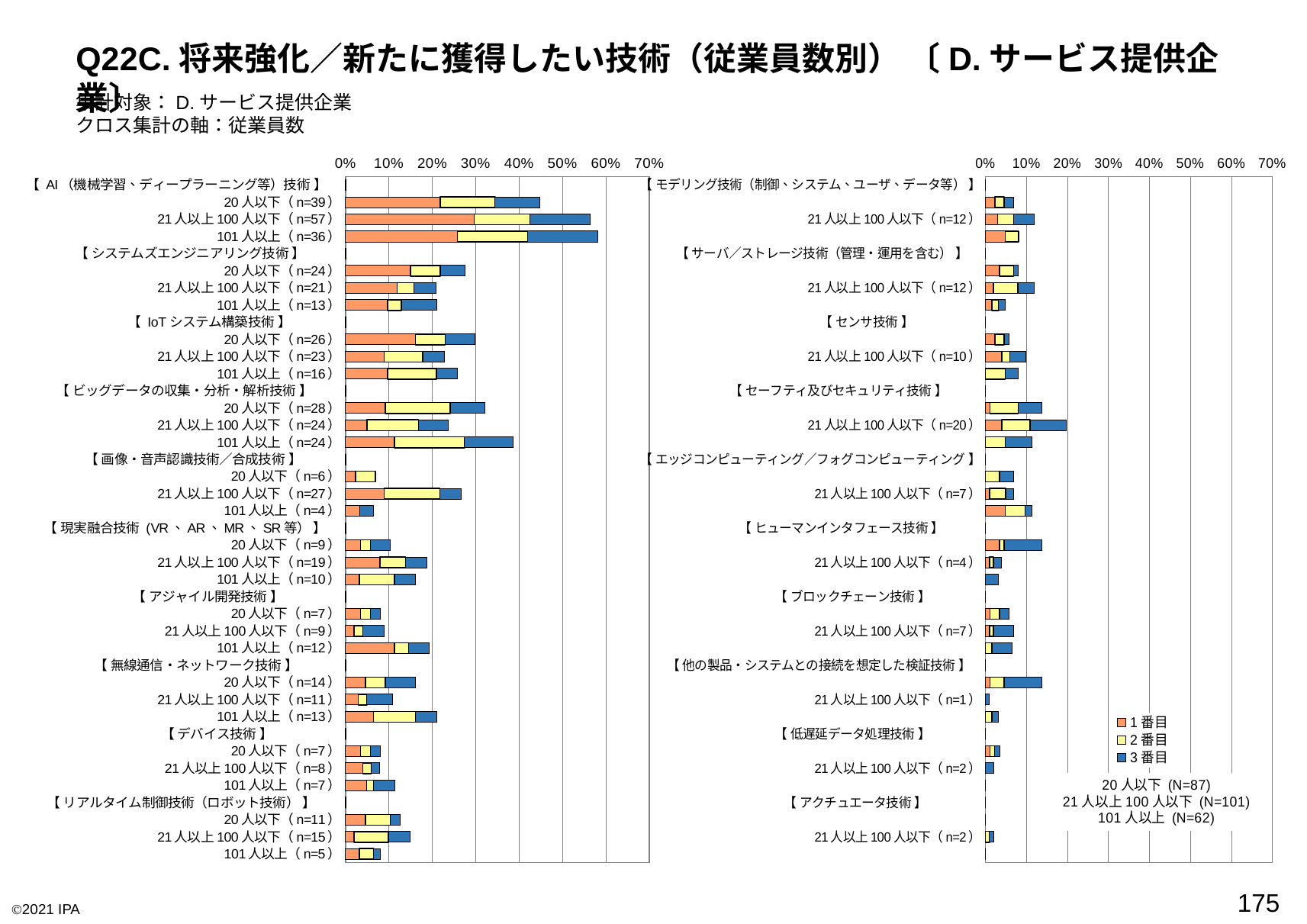

Q22C.将来強化／新たに獲得したい技術（従業員数別） 〔D.サービス提供企業〕
集計対象：D.サービス提供企業
クロス集計の軸：従業員数

### Chart

| Category | 1番目 | 2番目 | 3番目 |
|---|---|---|---|
| 【 AI（機械学習、ディープラーニング等）技術 】     | 0.0 | 0.0 | 0.0 |
| 20人以下（n=39） | 0.21839080459770116 | 0.12643678160919541 | 0.10344827586206896 |
| 21人以上100人以下（n=57） | 0.297029702970297 | 0.12871287128712872 | 0.13861386138613863 |
| 101人以上（n=36） | 0.25806451612903225 | 0.16129032258064516 | 0.16129032258064516 |
| 【 システムズエンジニアリング技術 】           | 0.0 | 0.0 | 0.0 |
| 20人以下（n=24） | 0.14942528735632185 | 0.06896551724137931 | 0.05747126436781609 |
| 21人以上100人以下（n=21） | 0.1188118811881188 | 0.039603960396039604 | 0.04950495049504951 |
| 101人以上（n=13） | 0.0967741935483871 | 0.03225806451612903 | 0.08064516129032258 |
| 【 IoTシステム構築技術 】               | 0.0 | 0.0 | 0.0 |
| 20人以下（n=26） | 0.16091954022988506 | 0.06896551724137931 | 0.06896551724137931 |
| 21人以上100人以下（n=23） | 0.0891089108910891 | 0.0891089108910891 | 0.04950495049504951 |
| 101人以上（n=16） | 0.0967741935483871 | 0.11290322580645161 | 0.04838709677419355 |
| 【 ビッグデータの収集・分析・解析技術 】         | 0.0 | 0.0 | 0.0 |
| 20人以下（n=28） | 0.09195402298850575 | 0.14942528735632185 | 0.08045977011494253 |
| 21人以上100人以下（n=24） | 0.04950495049504951 | 0.1188118811881188 | 0.06930693069306931 |
| 101人以上（n=24） | 0.11290322580645161 | 0.16129032258064516 | 0.11290322580645161 |
| 【 画像・音声認識技術／合成技術 】            | 0.0 | 0.0 | 0.0 |
| 20人以下（n=6） | 0.022988505747126436 | 0.04597701149425287 | 0.0 |
| 21人以上100人以下（n=27） | 0.0891089108910891 | 0.12871287128712872 | 0.04950495049504951 |
| 101人以上（n=4） | 0.03225806451612903 | 0.0 | 0.03225806451612903 |
| 【 現実融合技術 (VR、AR、MR、SR等） 】     | 0.0 | 0.0 | 0.0 |
| 20人以下（n=9） | 0.034482758620689655 | 0.022988505747126436 | 0.04597701149425287 |
| 21人以上100人以下（n=19） | 0.07920792079207921 | 0.0594059405940594 | 0.04950495049504951 |
| 101人以上（n=10） | 0.03225806451612903 | 0.08064516129032258 | 0.04838709677419355 |
| 【 アジャイル開発技術 】                 | 0.0 | 0.0 | 0.0 |
| 20人以下（n=7） | 0.034482758620689655 | 0.022988505747126436 | 0.022988505747126436 |
| 21人以上100人以下（n=9） | 0.019801980198019802 | 0.019801980198019802 | 0.04950495049504951 |
| 101人以上（n=12） | 0.11290322580645161 | 0.03225806451612903 | 0.04838709677419355 |
| 【 無線通信・ネットワーク技術 】             | 0.0 | 0.0 | 0.0 |
| 20人以下（n=14） | 0.04597701149425287 | 0.04597701149425287 | 0.06896551724137931 |
| 21人以上100人以下（n=11） | 0.0297029702970297 | 0.019801980198019802 | 0.0594059405940594 |
| 101人以上（n=13） | 0.06451612903225806 | 0.0967741935483871 | 0.04838709677419355 |
| 【 デバイス技術 】                    | 0.0 | 0.0 | 0.0 |
| 20人以下（n=7） | 0.034482758620689655 | 0.022988505747126436 | 0.022988505747126436 |
| 21人以上100人以下（n=8） | 0.039603960396039604 | 0.019801980198019802 | 0.019801980198019802 |
| 101人以上（n=7） | 0.04838709677419355 | 0.016129032258064516 | 0.04838709677419355 |
| 【 リアルタイム制御技術（ロボット技術） 】        | 0.0 | 0.0 | 0.0 |
| 20人以下（n=11） | 0.04597701149425287 | 0.05747126436781609 | 0.022988505747126436 |
| 21人以上100人以下（n=15） | 0.019801980198019802 | 0.07920792079207921 | 0.04950495049504951 |
| 101人以上（n=5） | 0.03225806451612903 | 0.03225806451612903 | 0.016129032258064516 |

### Chart:

| Category | 1番目 | 2番目 | 3番目 |
|---|---|---|---|
| 【 モデリング技術（制御、システム、ユーザ、データ等） 】 | 0.0 | 0.0 | 0.0 |
| 20人以下（n=6） | 0.022988505747126436 | 0.022988505747126436 | 0.022988505747126436 |
| 21人以上100人以下（n=12） | 0.0297029702970297 | 0.039603960396039604 | 0.04950495049504951 |
| 101人以上（n=5） | 0.04838709677419355 | 0.03225806451612903 | 0.0 |
| 【 サーバ／ストレージ技術（管理・運用を含む） 】     | 0.0 | 0.0 | 0.0 |
| 20人以下（n=7） | 0.034482758620689655 | 0.034482758620689655 | 0.011494252873563218 |
| 21人以上100人以下（n=12） | 0.019801980198019802 | 0.0594059405940594 | 0.039603960396039604 |
| 101人以上（n=3） | 0.016129032258064516 | 0.016129032258064516 | 0.016129032258064516 |
| 【 センサ技術 】                     | 0.0 | 0.0 | 0.0 |
| 20人以下（n=5） | 0.022988505747126436 | 0.022988505747126436 | 0.011494252873563218 |
| 21人以上100人以下（n=10） | 0.039603960396039604 | 0.019801980198019802 | 0.039603960396039604 |
| 101人以上（n=5） | 0.0 | 0.04838709677419355 | 0.03225806451612903 |
| 【 セーフティ及びセキュリティ技術 】           | 0.0 | 0.0 | 0.0 |
| 20人以下（n=12） | 0.011494252873563218 | 0.06896551724137931 | 0.05747126436781609 |
| 21人以上100人以下（n=20） | 0.039603960396039604 | 0.06930693069306931 | 0.0891089108910891 |
| 101人以上（n=7） | 0.0 | 0.04838709677419355 | 0.06451612903225806 |
| 【 エッジコンピューティング／フォグコンピューティング 】 | 0.0 | 0.0 | 0.0 |
| 20人以下（n=6） | 0.0 | 0.034482758620689655 | 0.034482758620689655 |
| 21人以上100人以下（n=7） | 0.009900990099009901 | 0.039603960396039604 | 0.019801980198019802 |
| 101人以上（n=7） | 0.04838709677419355 | 0.04838709677419355 | 0.016129032258064516 |
| 【 ヒューマンインタフェース技術 】            | 0.0 | 0.0 | 0.0 |
| 20人以下（n=12） | 0.034482758620689655 | 0.011494252873563218 | 0.09195402298850575 |
| 21人以上100人以下（n=4） | 0.009900990099009901 | 0.009900990099009901 | 0.019801980198019802 |
| 101人以上（n=2） | 0.0 | 0.0 | 0.03225806451612903 |
| 【 ブロックチェーン技術 】                | 0.0 | 0.0 | 0.0 |
| 20人以下（n=5） | 0.011494252873563218 | 0.022988505747126436 | 0.022988505747126436 |
| 21人以上100人以下（n=7） | 0.009900990099009901 | 0.009900990099009901 | 0.04950495049504951 |
| 101人以上（n=4） | 0.0 | 0.016129032258064516 | 0.04838709677419355 |
| 【 他の製品・システムとの接続を想定した検証技術 】    | 0.0 | 0.0 | 0.0 |
| 20人以下（n=12） | 0.011494252873563218 | 0.034482758620689655 | 0.09195402298850575 |
| 21人以上100人以下（n=1） | 0.0 | 0.0 | 0.009900990099009901 |
| 101人以上（n=2） | 0.0 | 0.016129032258064516 | 0.016129032258064516 |
| 【 低遅延データ処理技術 】                | 0.0 | 0.0 | 0.0 |
| 20人以下（n=3） | 0.011494252873563218 | 0.011494252873563218 | 0.011494252873563218 |
| 21人以上100人以下（n=2） | 0.0 | 0.0 | 0.019801980198019802 |
| 101人以上（n=0） | 0.0 | 0.0 | 0.0 |
| 【 アクチュエータ技術 】                 | 0.0 | 0.0 | 0.0 |
| 20人以下（n=0） | 0.0 | 0.0 | 0.0 |
| 21人以上100人以下（n=2） | 0.0 | 0.009900990099009901 | 0.009900990099009901 |
| 101人以上（n=0） | 0.0 | 0.0 | 0.0 |